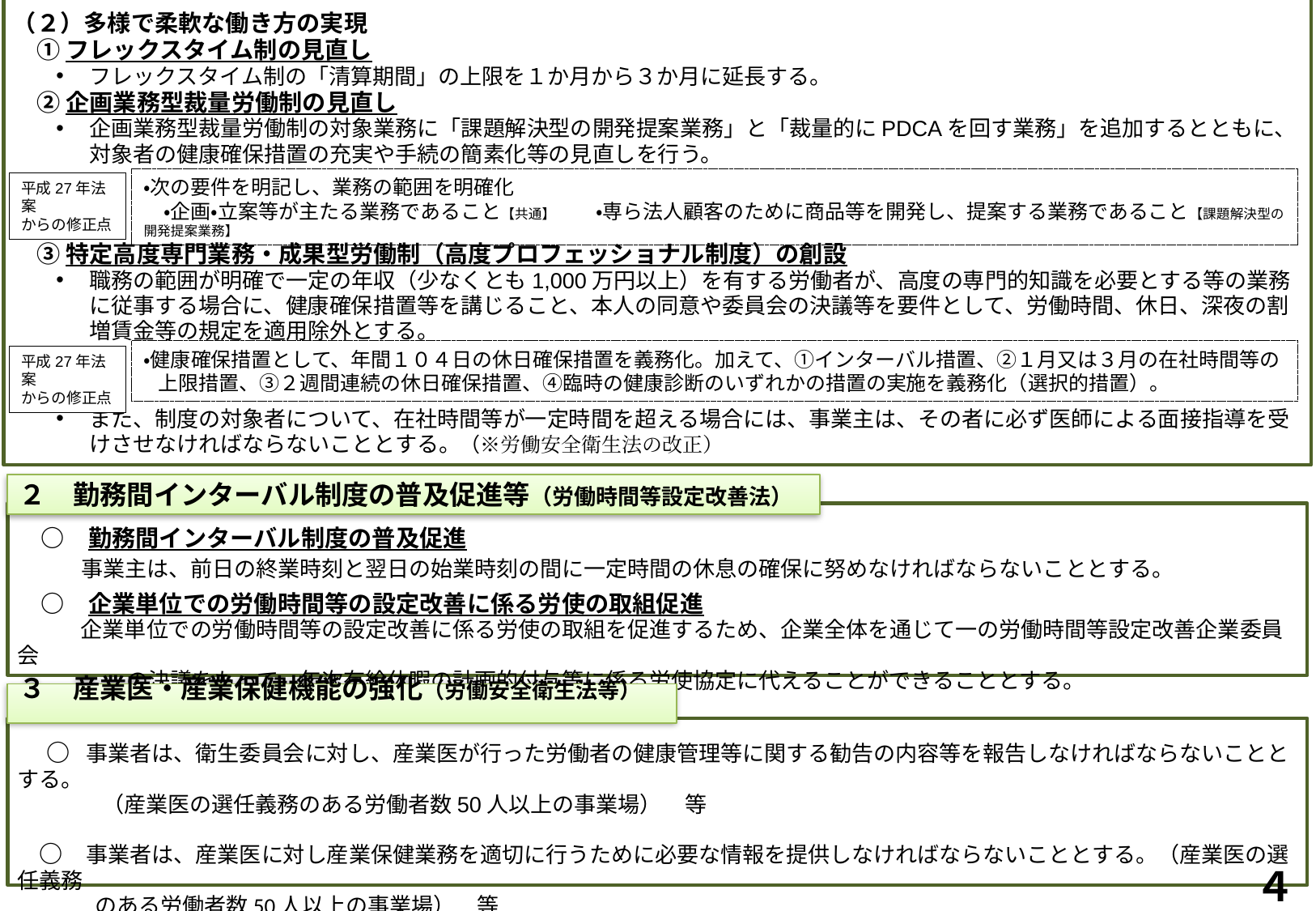

① フレックスタイム制の見直し
フレックスタイム制の「清算期間」の上限を１か月から３か月に延長する。
　② 企画業務型裁量労働制の見直し
企画業務型裁量労働制の対象業務に「課題解決型の開発提案業務」と「裁量的にPDCAを回す業務」を追加するとともに、対象者の健康確保措置の充実や手続の簡素化等の見直しを行う。

　③ 特定高度専門業務・成果型労働制（高度プロフェッショナル制度）の創設
職務の範囲が明確で一定の年収（少なくとも1,000万円以上）を有する労働者が、高度の専門的知識を必要とする等の業務に従事する場合に、健康確保措置等を講じること、本人の同意や委員会の決議等を要件として、労働時間、休日、深夜の割増賃金等の規定を適用除外とする。

また、制度の対象者について、在社時間等が一定時間を超える場合には、事業主は、その者に必ず医師による面接指導を受けさせなければならないこととする。（※労働安全衛生法の改正）

（２）多様で柔軟な働き方の実現
・次の要件を明記し、業務の範囲を明確化
　・企画・立案等が主たる業務であること【共通】　　・専ら法人顧客のために商品等を開発し、提案する業務であること【課題解決型の開発提案業務】
平成27年法案
からの修正点
・健康確保措置として、年間１０４日の休日確保措置を義務化。加えて、①インターバル措置、②１月又は３月の在社時間等の上限措置、③２週間連続の休日確保措置、④臨時の健康診断のいずれかの措置の実施を義務化（選択的措置）。
平成27年法案
からの修正点
２　勤務間インターバル制度の普及促進等（労働時間等設定改善法）

　○　勤務間インターバル制度の普及促進
　 　  事業主は、前日の終業時刻と翌日の始業時刻の間に一定時間の休息の確保に努めなければならないこととする。
　○　企業単位での労働時間等の設定改善に係る労使の取組促進
　 　  企業単位での労働時間等の設定改善に係る労使の取組を促進するため、企業全体を通じて一の労働時間等設定改善企業委員会
　　　　　の決議をもって、年次有給休暇の計画的付与等に係る労使協定に代えることができることとする。
３　産業医・産業保健機能の強化（労働安全衛生法等）

　 ○   事業者は、衛生委員会に対し、産業医が行った労働者の健康管理等に関する勧告の内容等を報告しなければならないこととする。　　
　　　    （産業医の選任義務のある労働者数50人以上の事業場）　等
    ○　事業者は、産業医に対し産業保健業務を適切に行うために必要な情報を提供しなければならないこととする。（産業医の選任義務
                のある労働者数50人以上の事業場）　等
5
４